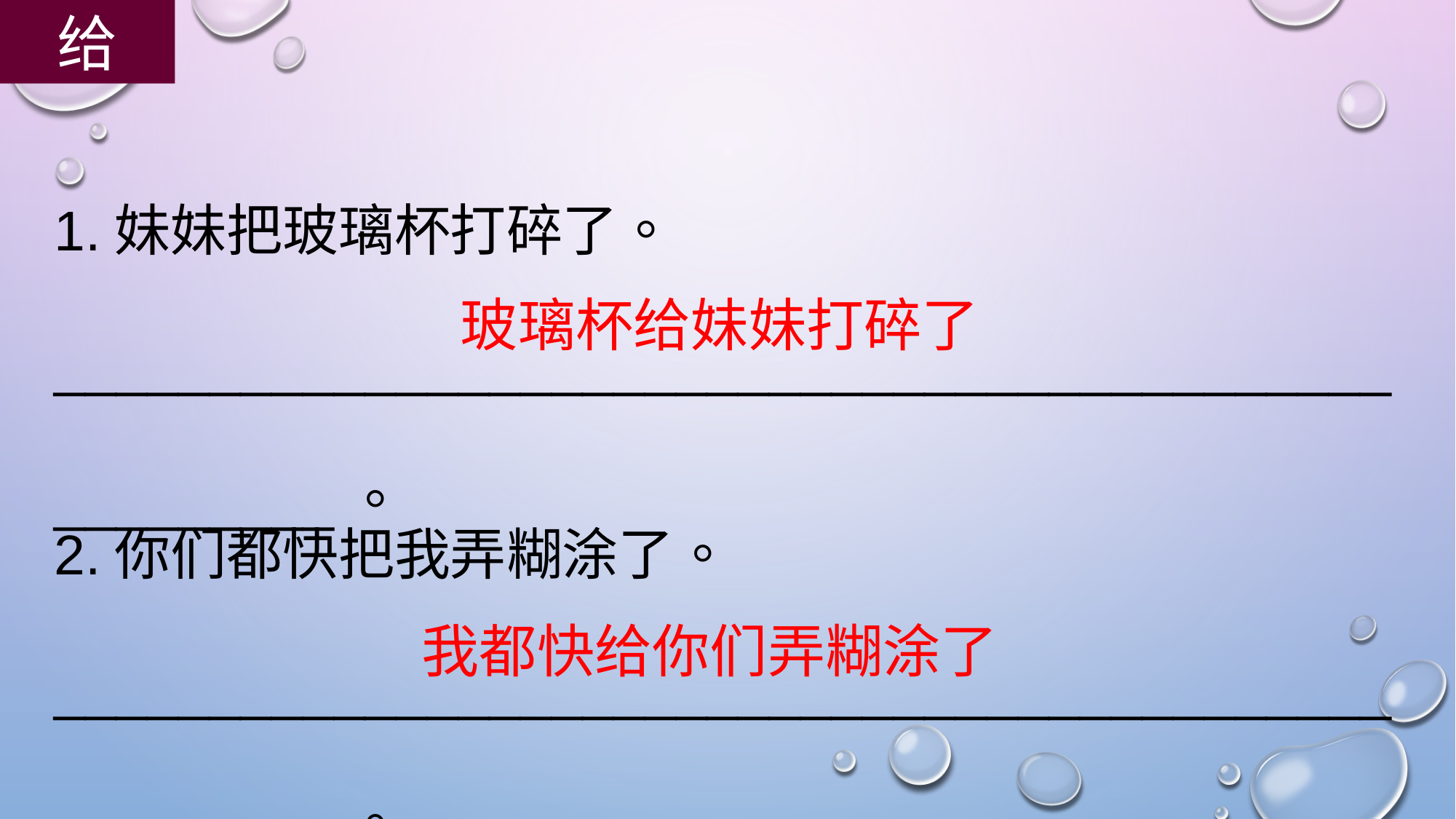

给
1.妹妹把玻璃杯打碎了。
____________________________________________________。
玻璃杯给妹妹打碎了
2.你们都快把我弄糊涂了。
____________________________________________________。
我都快给你们弄糊涂了